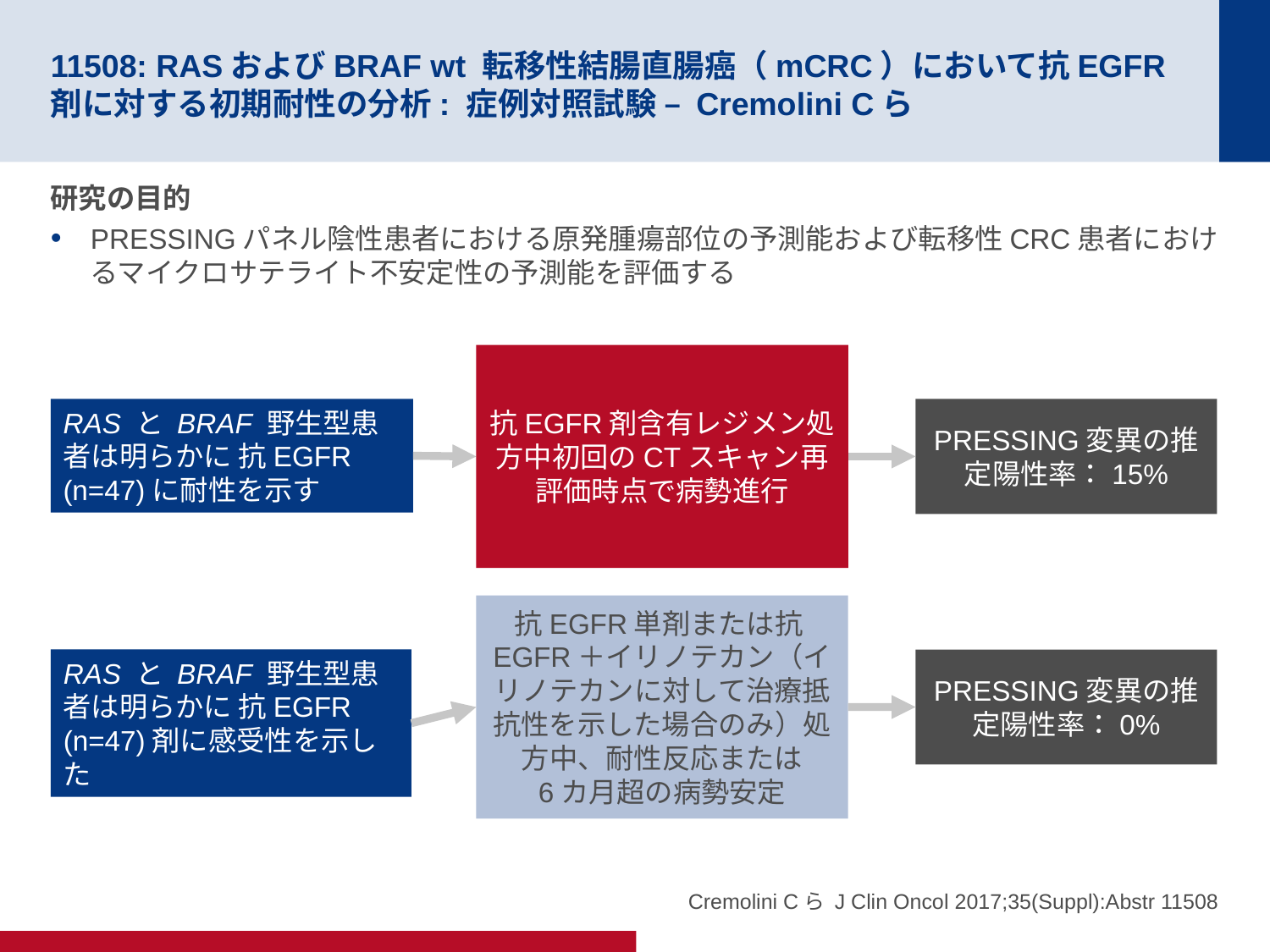

# 11508: RASおよびBRAF wt 転移性結腸直腸癌（mCRC）において抗EGFR剤に対する初期耐性の分析: 症例対照試験 – Cremolini Cら
研究の目的
PRESSINGパネル陰性患者における原発腫瘍部位の予測能および転移性CRC患者におけるマイクロサテライト不安定性の予測能を評価する

抗EGFR剤含有レジメン処方中初回のCTスキャン再評価時点で病勢進行
RAS と BRAF 野生型患者は明らかに 抗EGFR (n=47)に耐性を示す
PRESSING変異の推定陽性率：15%
抗EGFR単剤または抗EGFR＋イリノテカン（イリノテカンに対して治療抵抗性を示した場合のみ）処方中、耐性反応または
6カ月超の病勢安定
RAS と BRAF 野生型患者は明らかに 抗EGFR (n=47)剤に感受性を示した
PRESSING変異の推定陽性率：0%
Cremolini Cら J Clin Oncol 2017;35(Suppl):Abstr 11508